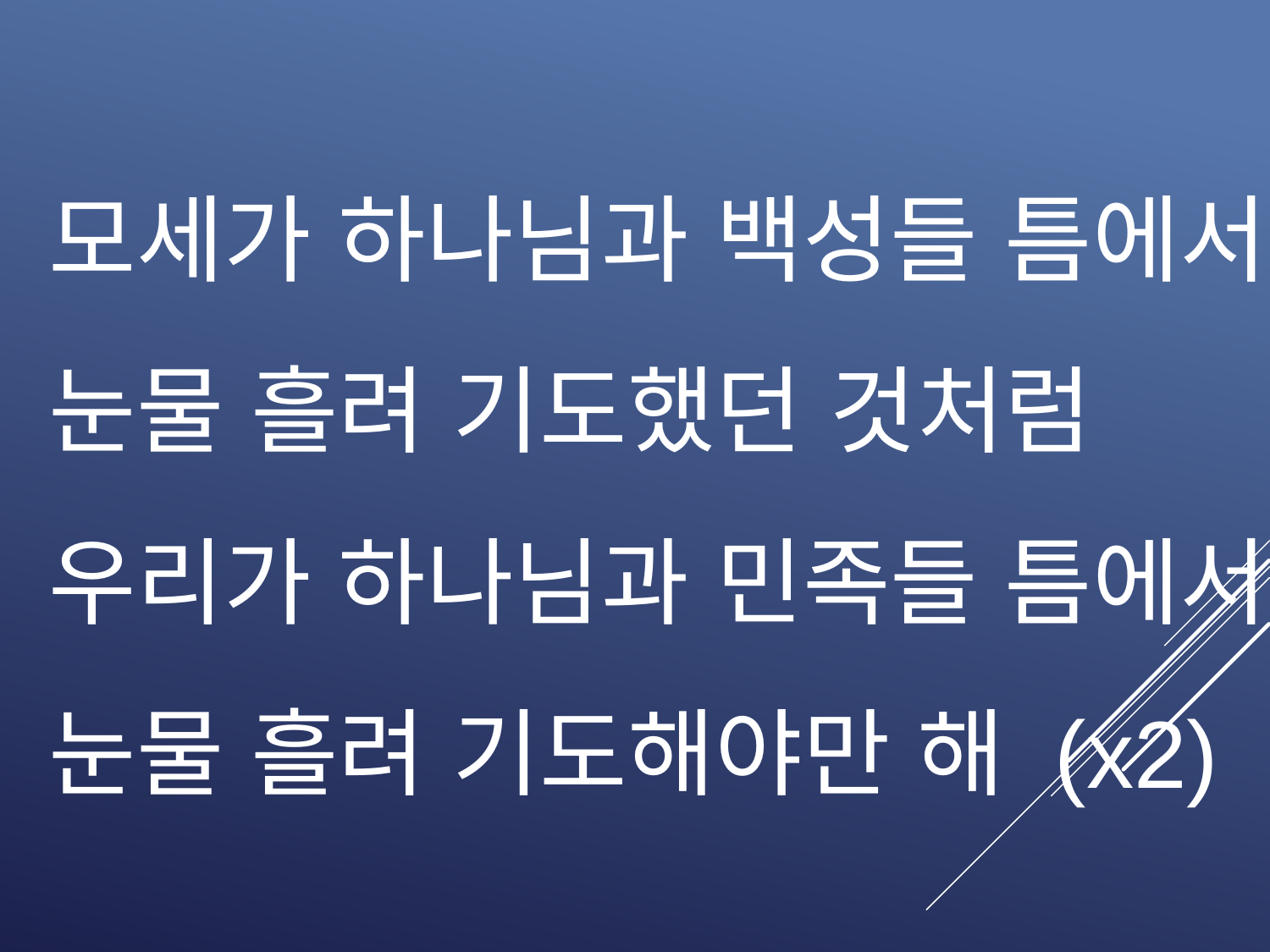

모세가 하나님과 백성들 틈에서
눈물 흘려 기도했던 것처럼
우리가 하나님과 민족들 틈에서
눈물 흘려 기도해야만 해 (x2)